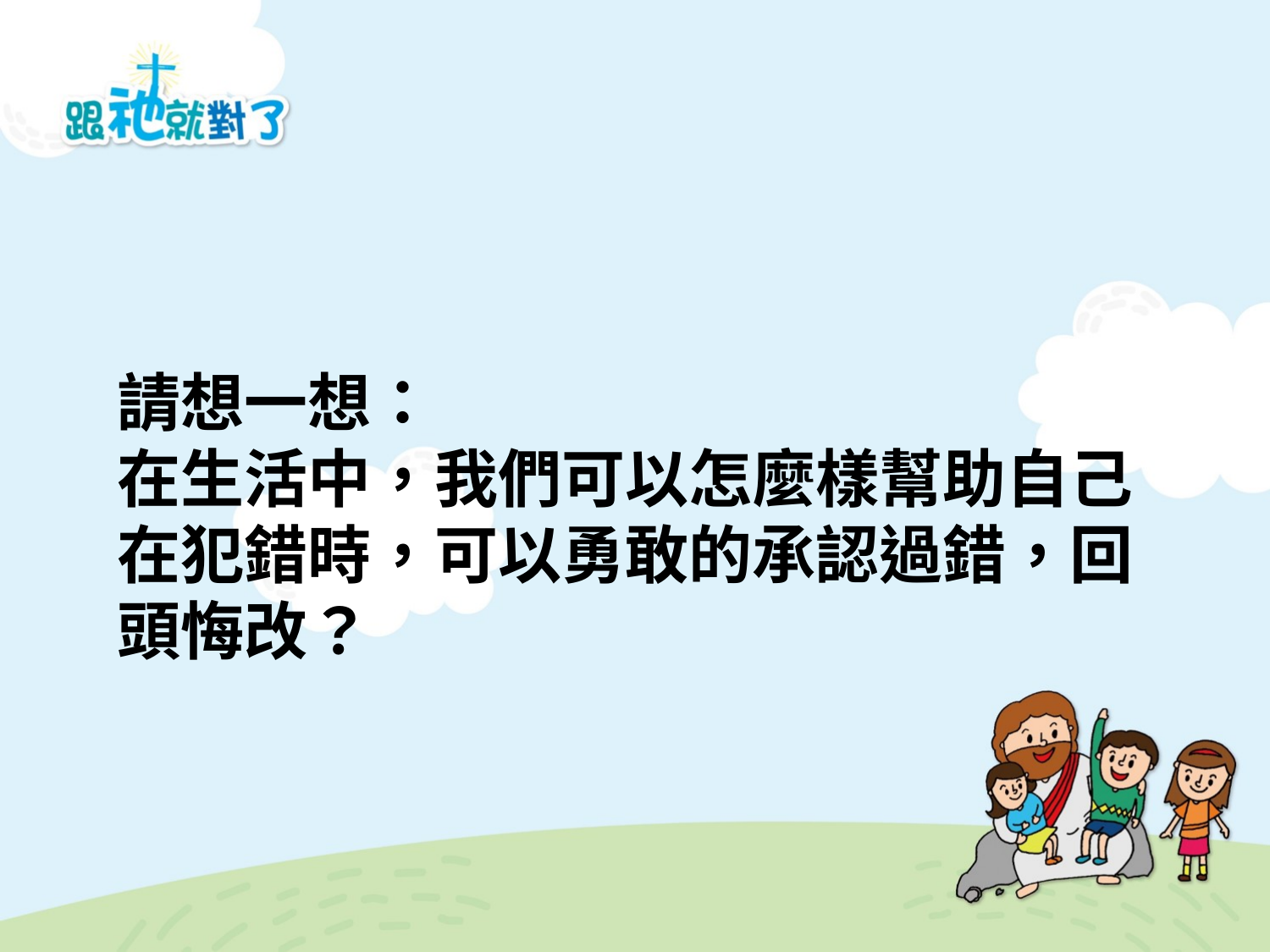

請想一想：
在生活中，我們可以怎麼樣幫助自己在犯錯時，可以勇敢的承認過錯，回頭悔改？